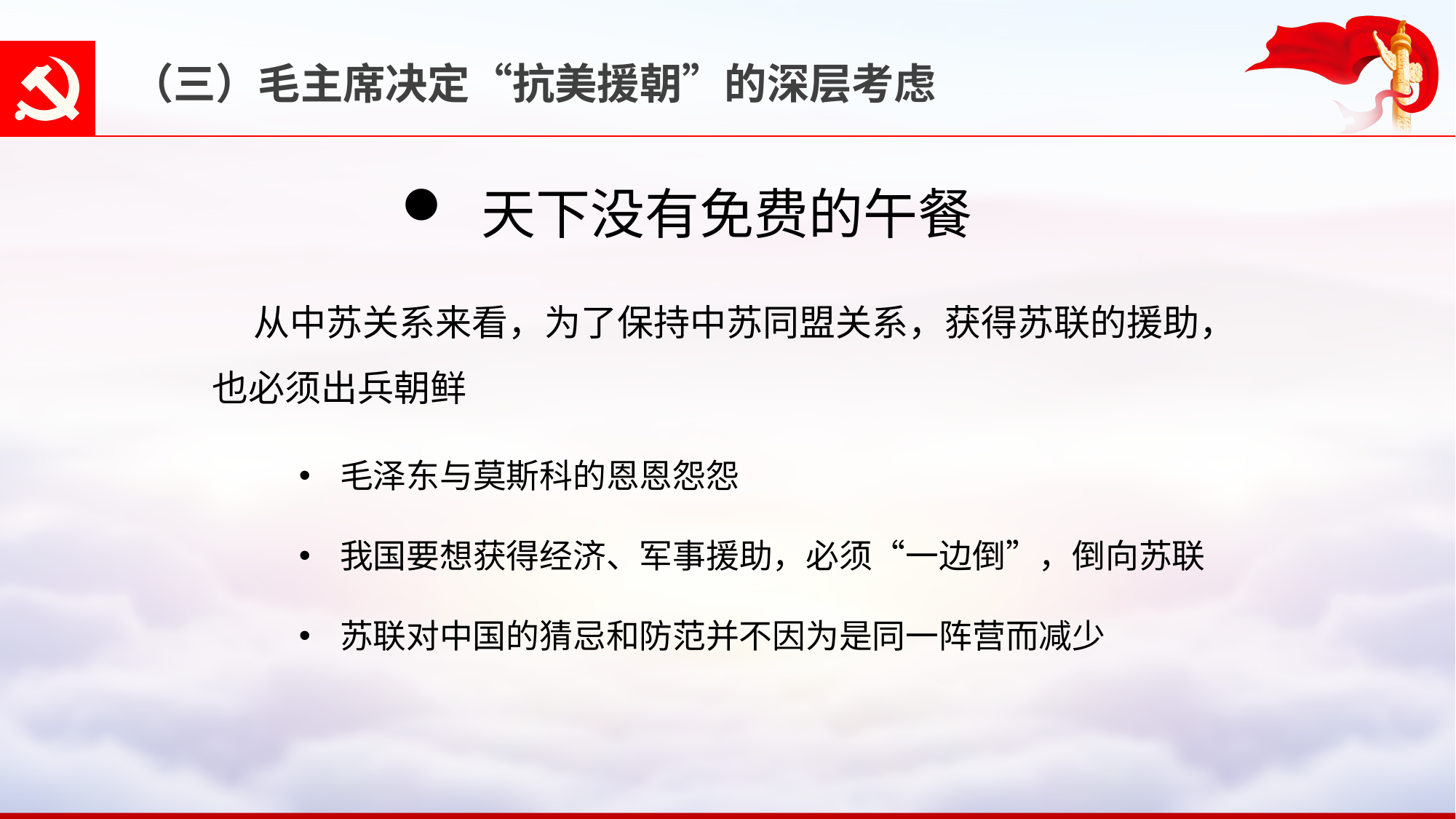

（三）毛主席决定“抗美援朝”的深层考虑
 天下没有免费的午餐
    从中苏关系来看，为了保持中苏同盟关系，获得苏联的援助，也必须出兵朝鲜
毛泽东与莫斯科的恩恩怨怨

我国要想获得经济、军事援助，必须“一边倒”，倒向苏联

苏联对中国的猜忌和防范并不因为是同一阵营而减少